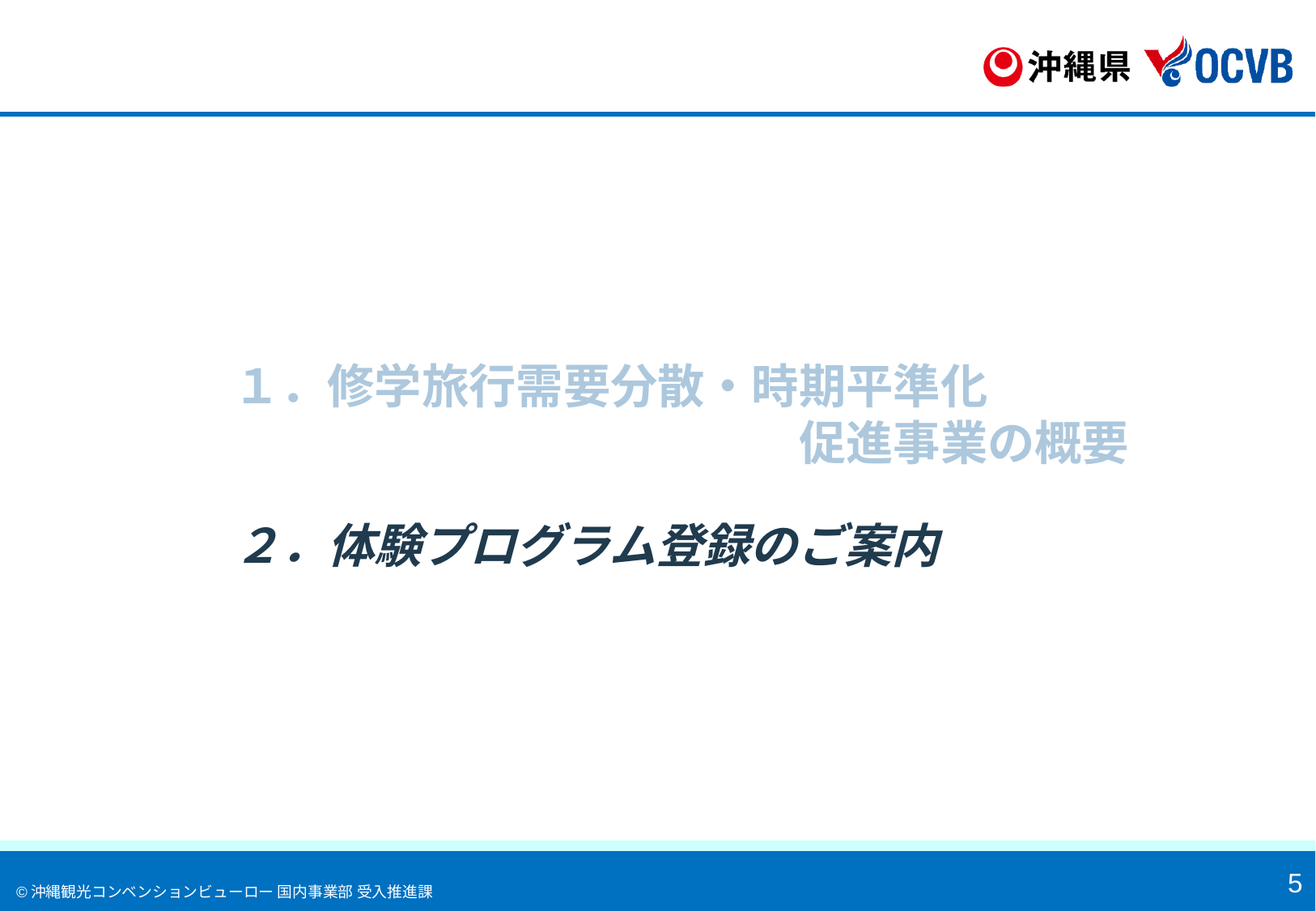

１．修学旅行需要分散・時期平準化
　　　　　　　　　　　　促進事業の概要
２．体験プログラム登録のご案内
5
©沖縄観光コンベンションビューロー 国内事業部 受入推進課